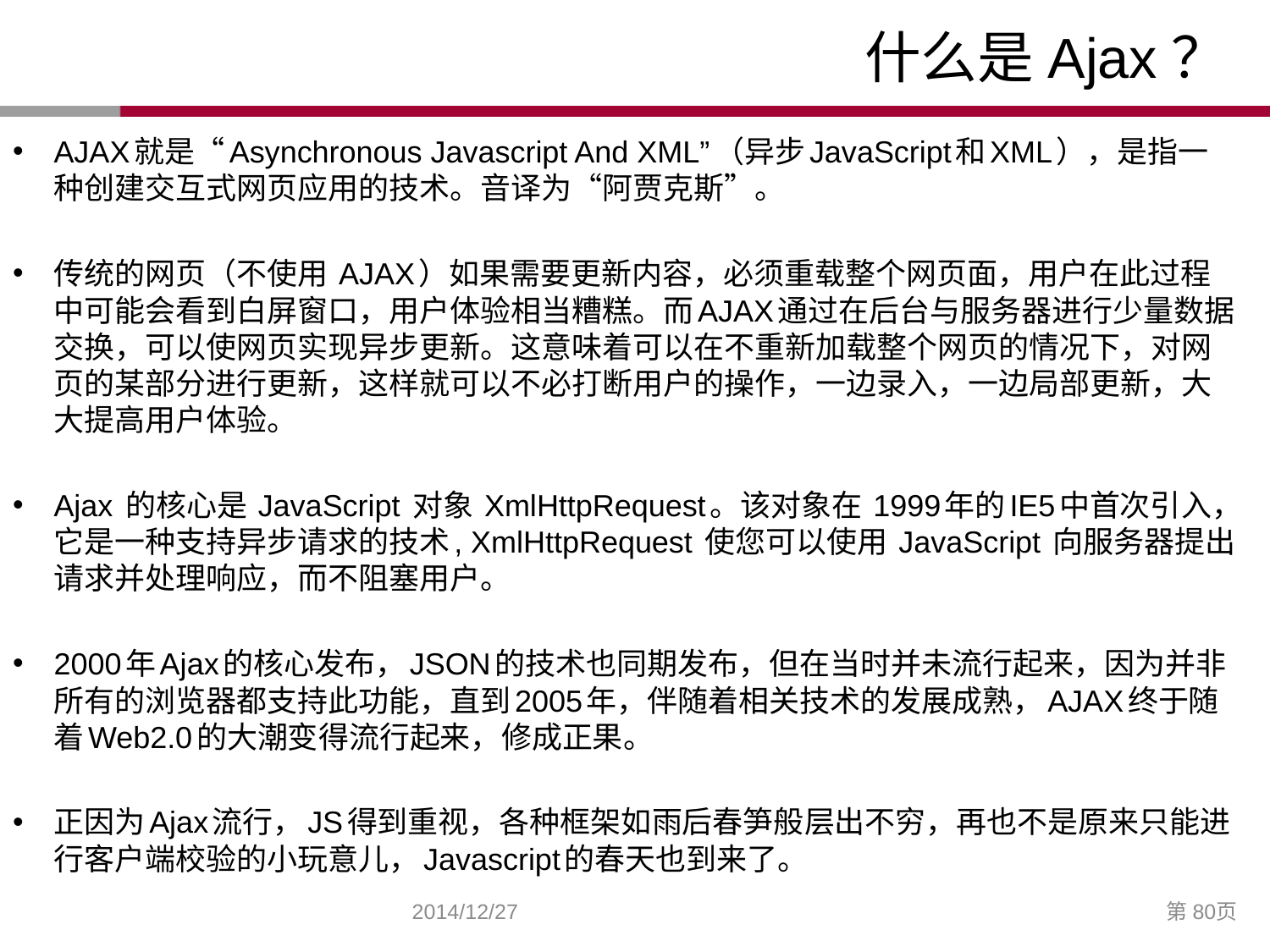

# 什么是Ajax？
AJAX就是“Asynchronous Javascript And XML”（异步JavaScript和XML），是指一种创建交互式网页应用的技术。音译为“阿贾克斯”。

传统的网页（不使用 AJAX）如果需要更新内容，必须重载整个网页面，用户在此过程中可能会看到白屏窗口，用户体验相当糟糕。而AJAX通过在后台与服务器进行少量数据交换，可以使网页实现异步更新。这意味着可以在不重新加载整个网页的情况下，对网页的某部分进行更新，这样就可以不必打断用户的操作，一边录入，一边局部更新，大大提高用户体验。

Ajax 的核心是 JavaScript 对象 XmlHttpRequest。该对象在 1999年的IE5中首次引入，它是一种支持异步请求的技术, XmlHttpRequest 使您可以使用 JavaScript 向服务器提出请求并处理响应，而不阻塞用户。

2000年Ajax的核心发布，JSON的技术也同期发布，但在当时并未流行起来，因为并非所有的浏览器都支持此功能，直到2005年，伴随着相关技术的发展成熟，AJAX终于随着Web2.0的大潮变得流行起来，修成正果。

正因为Ajax流行，JS得到重视，各种框架如雨后春笋般层出不穷，再也不是原来只能进行客户端校验的小玩意儿，Javascript的春天也到来了。

2014/12/27
第80页